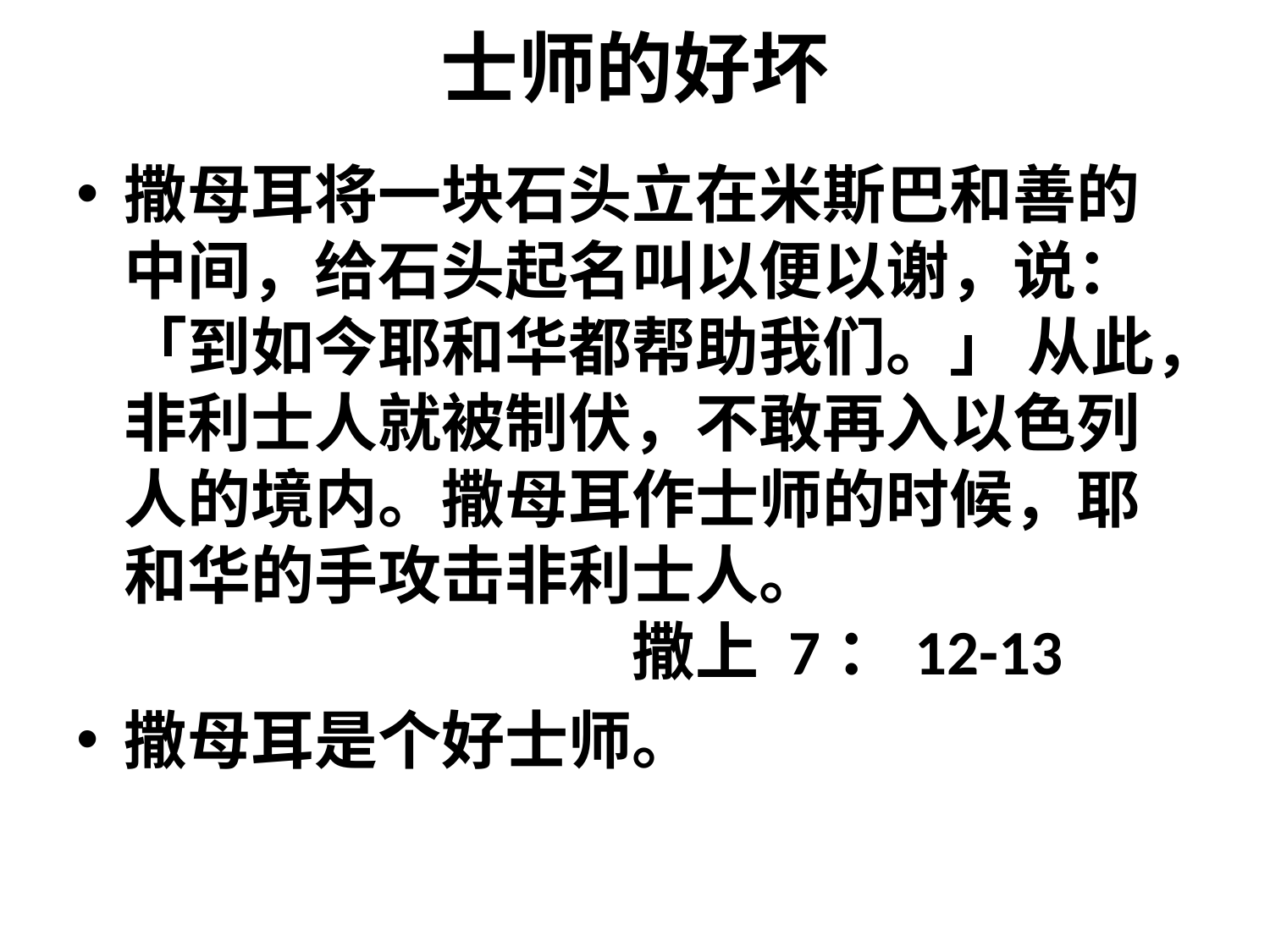

# 士师的好坏
撒母耳将一块石头立在米斯巴和善的中间，给石头起名叫以便以谢，说：「到如今耶和华都帮助我们。」 从此，非利士人就被制伏，不敢再入以色列人的境内。撒母耳作士师的时候，耶和华的手攻击非利士人。							撒上 7：12-13
撒母耳是个好士师。